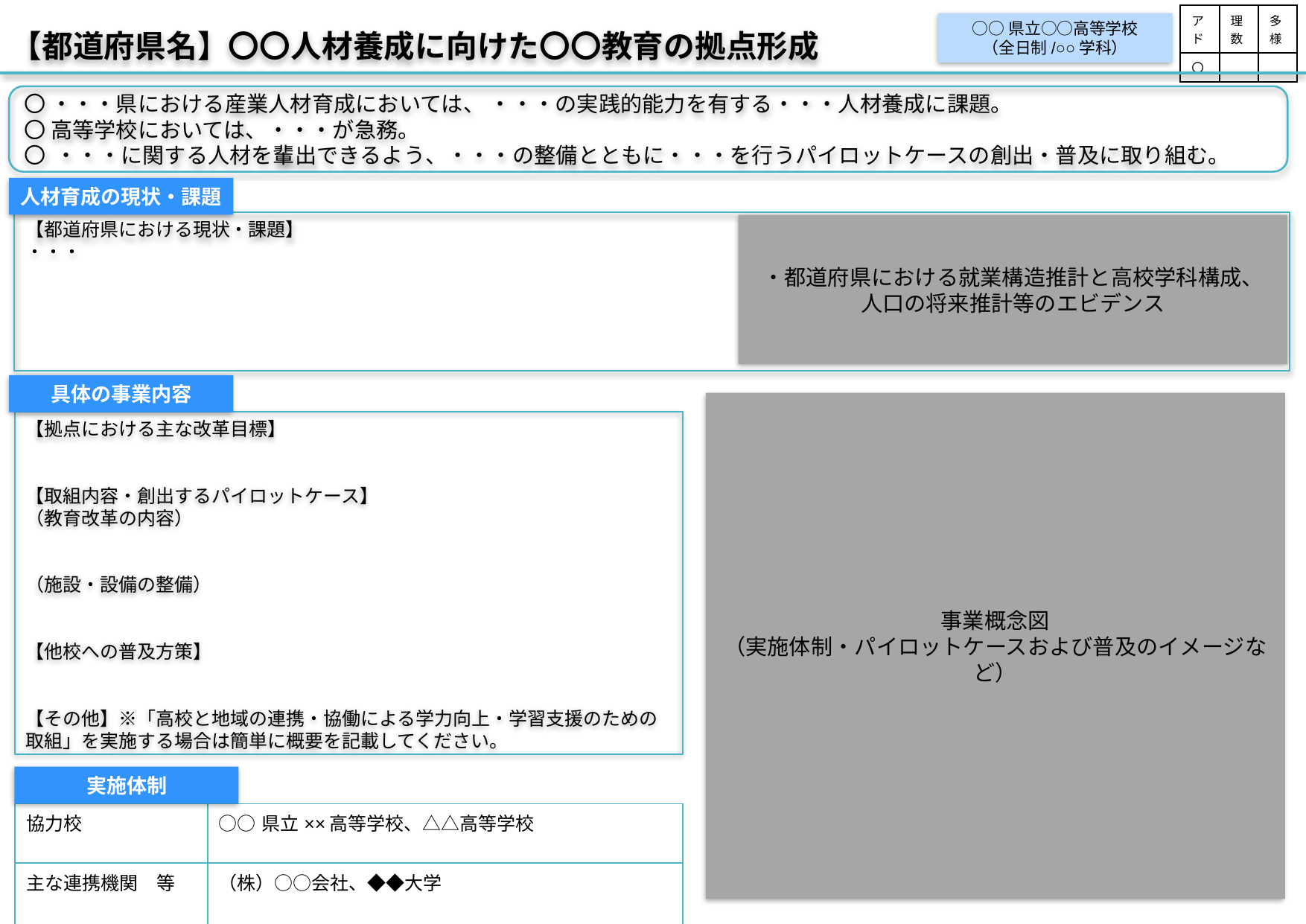

| アド | 理数 | 多様 |
| --- | --- | --- |
| 〇 |  |  |
○○県立○○高等学校
（全日制/○○学科）
【都道府県名】〇〇人材養成に向けた〇〇教育の拠点形成
〇 ・・・県における産業人材育成においては、 ・・・の実践的能力を有する・・・人材養成に課題。
〇 高等学校においては、・・・が急務。
〇  ・・・に関する人材を輩出できるよう、・・・の整備とともに・・・を行うパイロットケースの創出・普及に取り組む。
人材育成の現状・課題
【都道府県における現状・課題】
・・・

・都道府県における就業構造推計と高校学科構成、
人口の将来推計等のエビデンス
具体の事業内容
事業概念図
（実施体制・パイロットケースおよび普及のイメージなど）
【拠点における主な改革目標】

【取組内容・創出するパイロットケース】
（教育改革の内容）

（施設・設備の整備）

【他校への普及方策】

【その他】※「高校と地域の連携・協働による学力向上・学習支援のための取組」を実施する場合は簡単に概要を記載してください。
実施体制
| 協力校 | ○○県立××高等学校、△△高等学校 |
| --- | --- |
| 主な連携機関　等 | （株）○○会社、◆◆大学　　　　　　　　　　　　　　　　　　　　　　　　　　　　　　　　　 　　　　　　　　　　　　　　　　　　　　　　　等 |